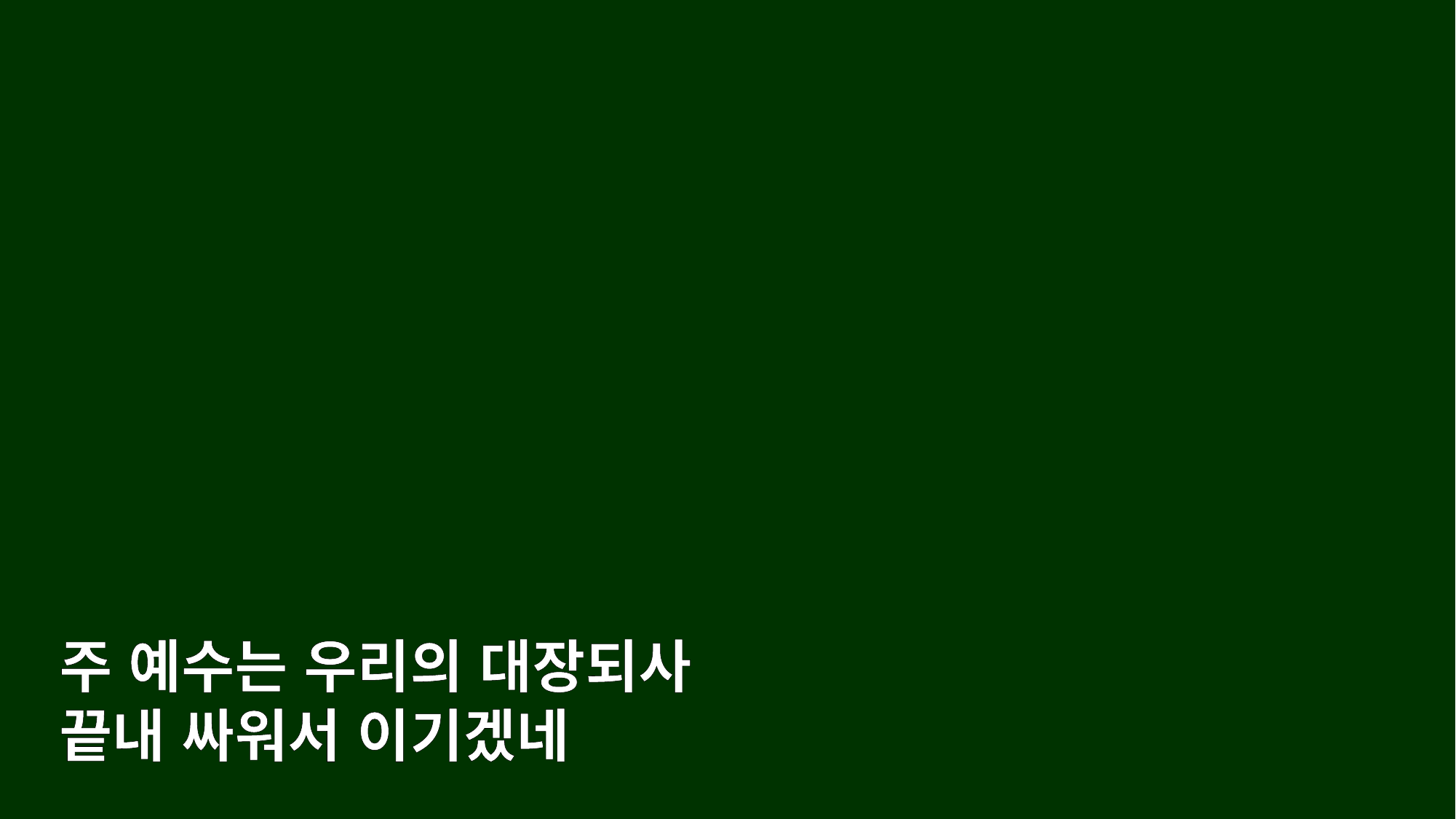

주 예수는 우리의 대장되사
끝내 싸워서 이기겠네